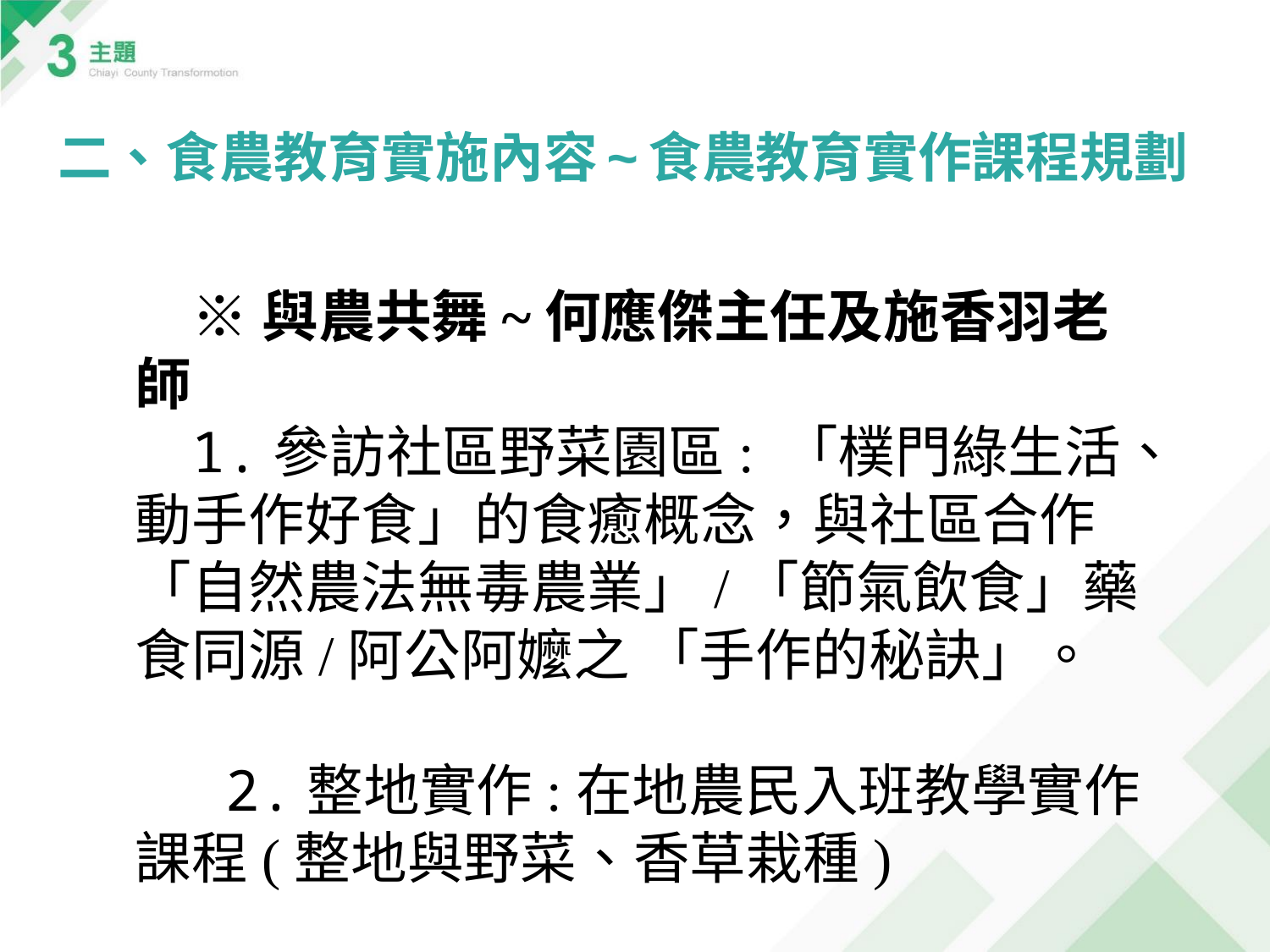

# 二、食農教育實施內容~食農教育實作課程規劃
※與農共舞~何應傑主任及施香羽老師
1.參訪社區野菜園區: 「樸門綠生活、動手作好食」的食癒概念，與社區合作「自然農法無毒農業」/「節氣飲食」藥食同源/阿公阿嬤之 「手作的秘訣」。

 2.整地實作:在地農民入班教學實作課程(整地與野菜、香草栽種)